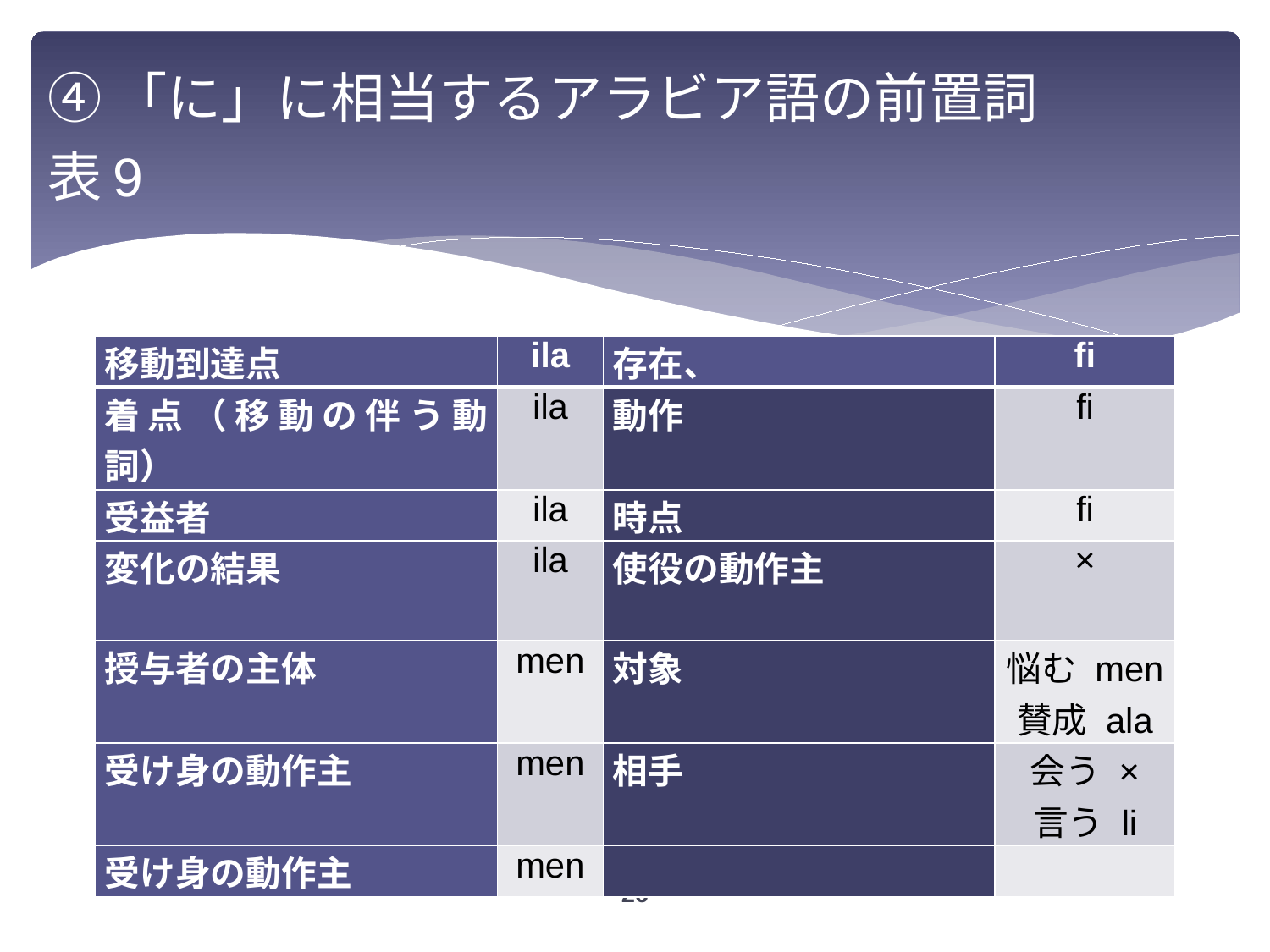

# ④「に」に相当するアラビア語の前置詞 表9
| 移動到達点 | ila | 存在、 | fi |
| --- | --- | --- | --- |
| 着点（移動の伴う動詞） | ila | 動作 | fi |
| 受益者 | ila | 時点 | fi |
| 変化の結果 | ila | 使役の動作主 | × |
| 授与者の主体 | men | 対象 | 悩む men 賛成 ala |
| 受け身の動作主 | men | 相手 | 会う × 言う li |
| 受け身の動作主 | men |  |  |
26